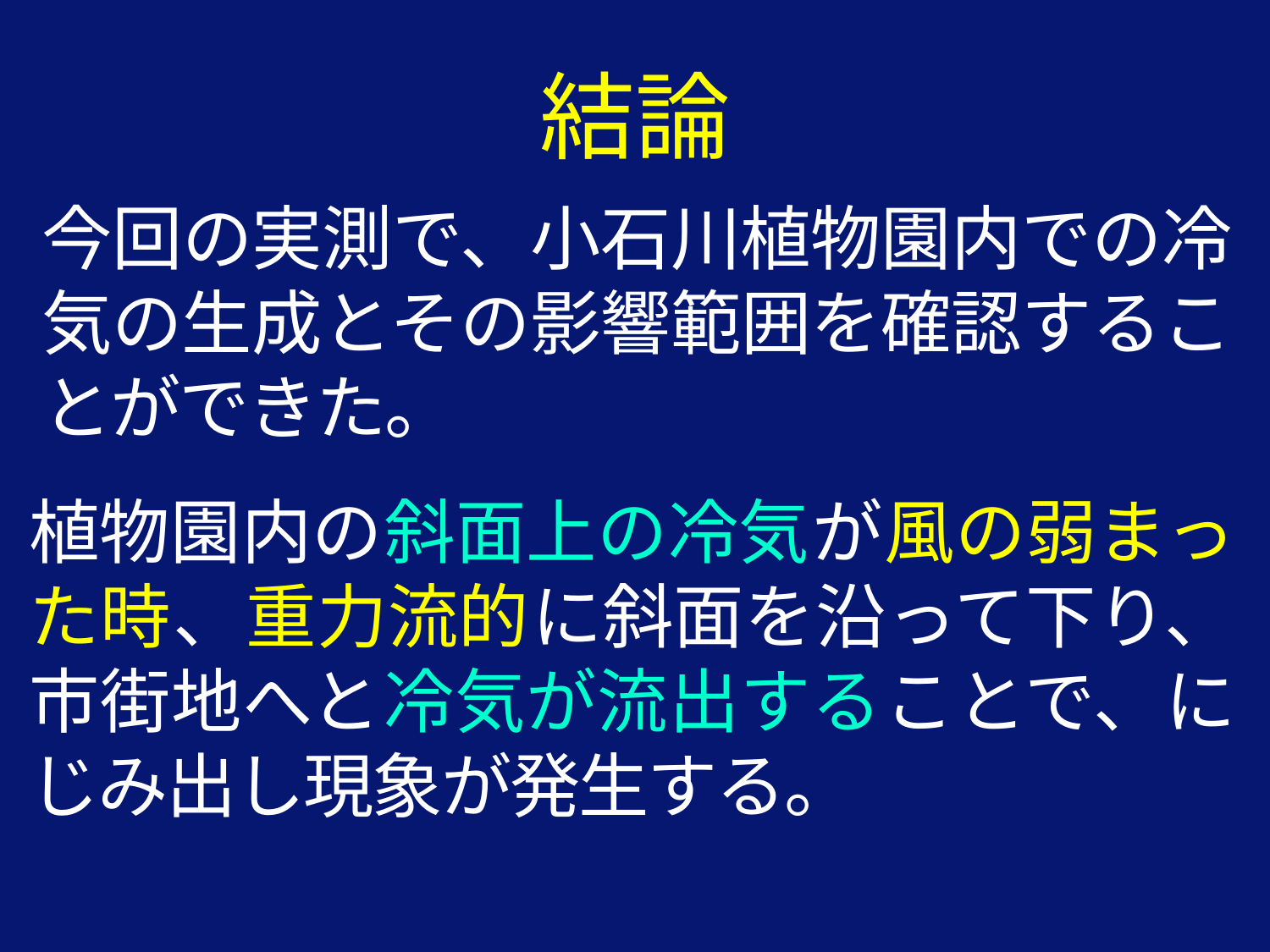

# 結論
今回の実測で、小石川植物園内での冷気の生成とその影響範囲を確認することができた。

植物園内の斜面上の冷気が風の弱まった時、重力流的に斜面を沿って下り、市街地へと冷気が流出することで、にじみ出し現象が発生する。